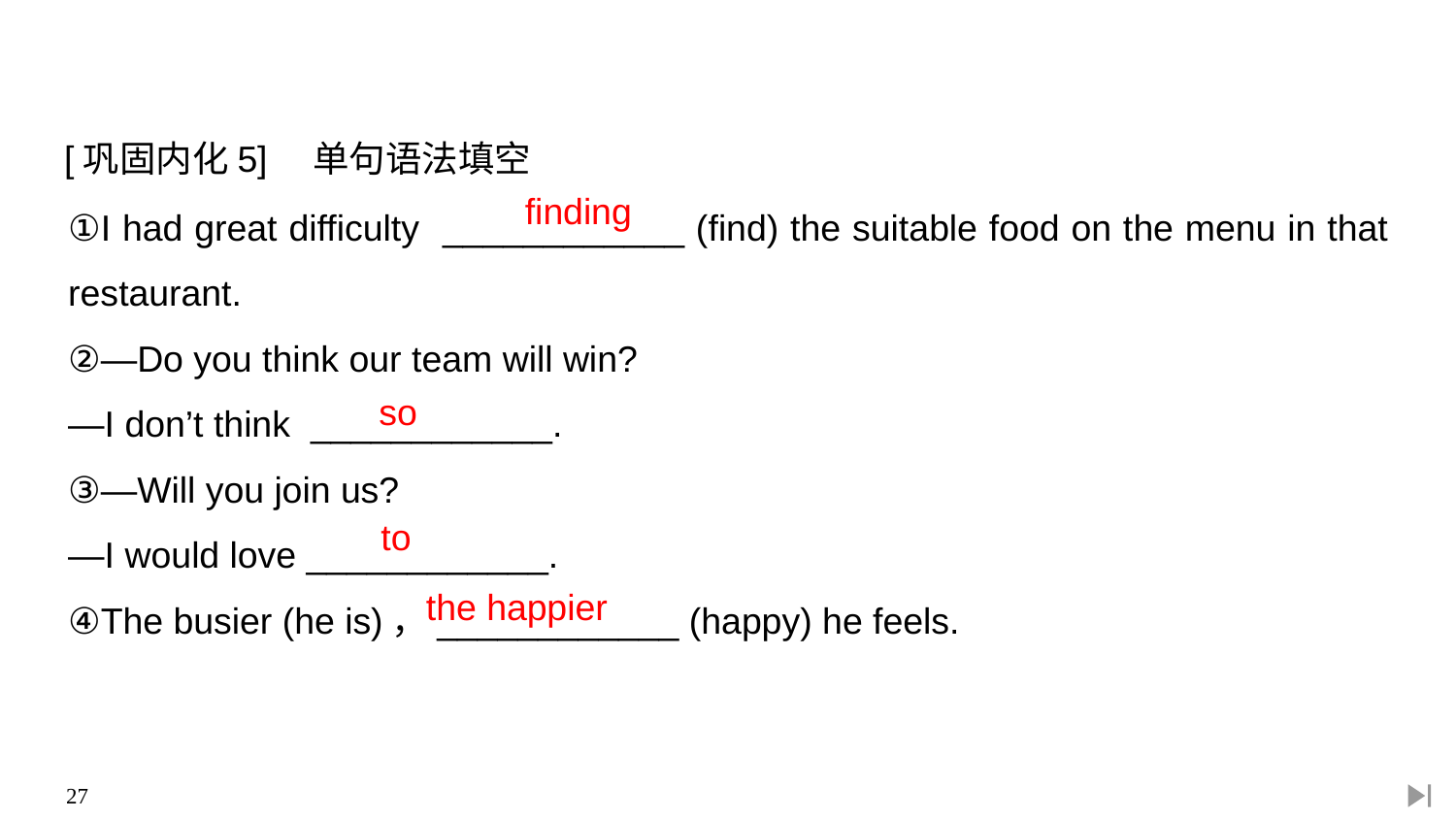

[巩固内化5]　单句语法填空
①I had great difficulty  ____________ (find) the suitable food on the menu in that restaurant.
②—Do you think our team will win?
—I don’t think  ____________.
③—Will you join us?
—I would love ____________.
④The busier (he is)，____________ (happy) he feels.
finding
so
to
the happier